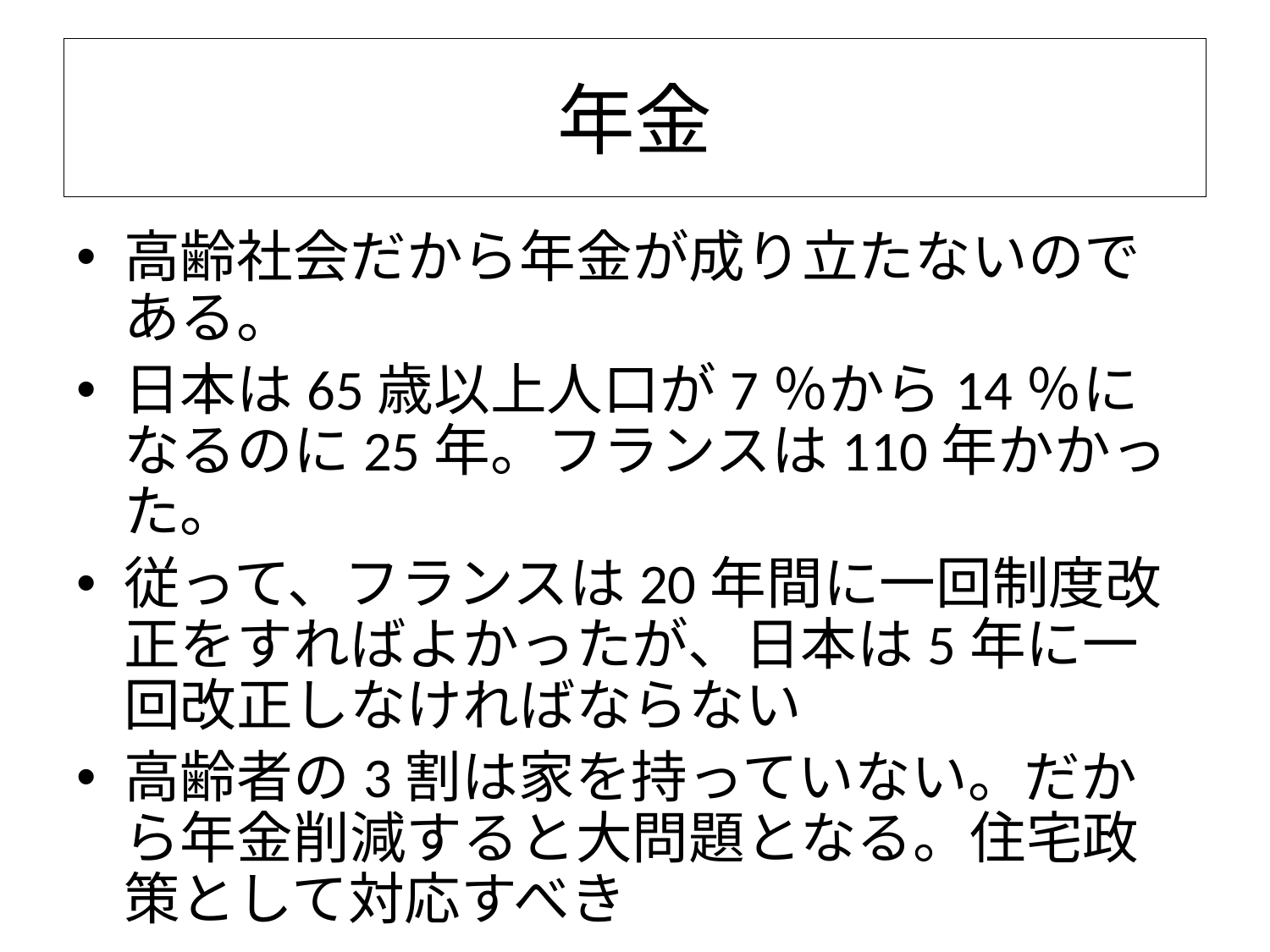

# 年金
高齢社会だから年金が成り立たないのである。
日本は65歳以上人口が7％から14％になるのに25年。フランスは110年かかった。
従って、フランスは20年間に一回制度改正をすればよかったが、日本は5年に一回改正しなければならない
高齢者の3割は家を持っていない。だから年金削減すると大問題となる。住宅政策として対応すべき